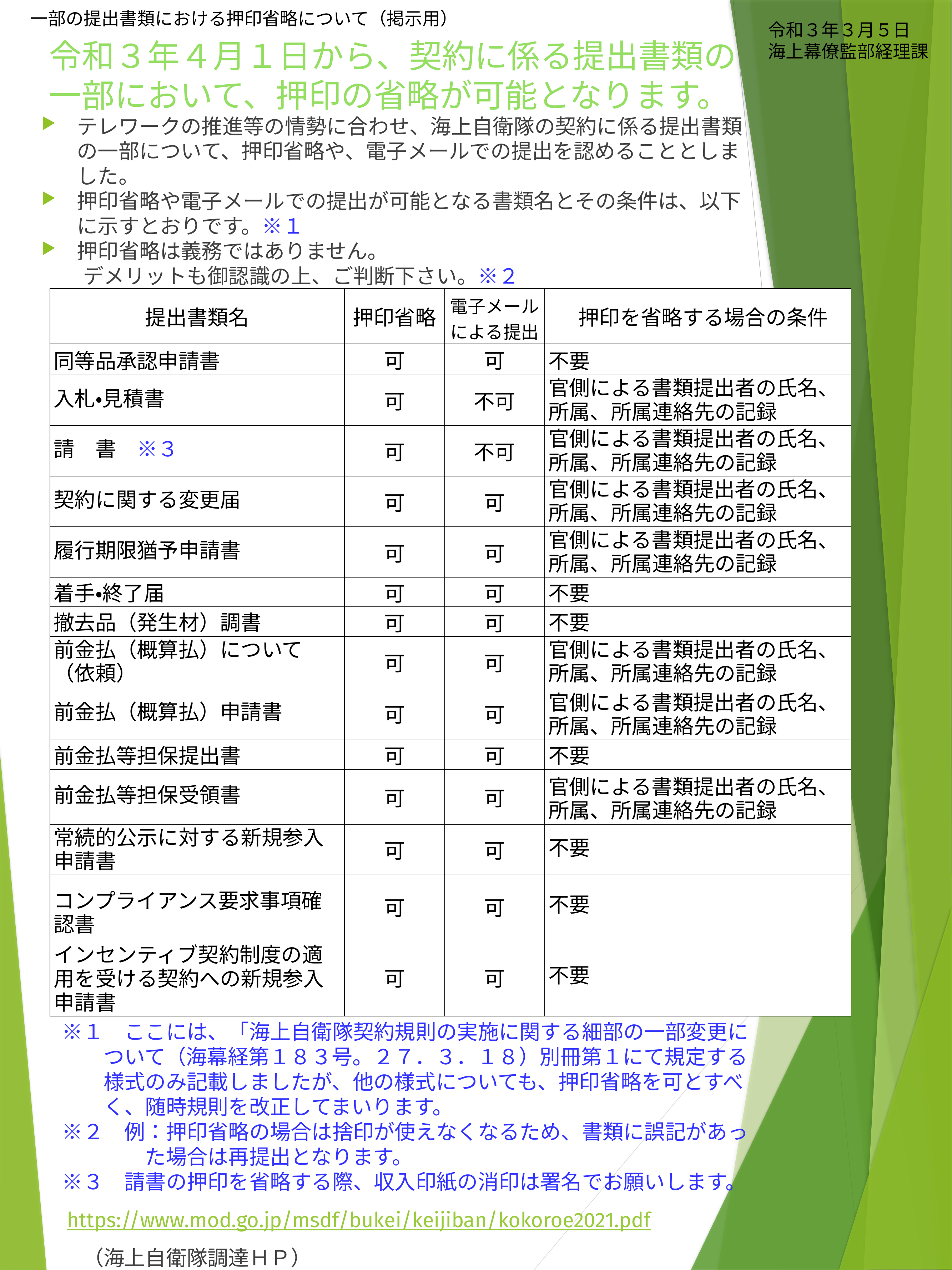

一部の提出書類における押印省略について（掲示用）
令和３年３月５日
海上幕僚監部経理課
# 令和３年４月１日から、契約に係る提出書類の一部において、押印の省略が可能となります。
テレワークの推進等の情勢に合わせ、海上自衛隊の契約に係る提出書類の一部について、押印省略や、電子メールでの提出を認めることとしました。
押印省略や電子メールでの提出が可能となる書類名とその条件は、以下に示すとおりです。※１
押印省略は義務ではありません。
　　デメリットも御認識の上、ご判断下さい。※２

　※１　ここには、「海上自衛隊契約規則の実施に関する細部の一部変更に
　　　ついて（海幕経第１８３号。２７．３．１８）別冊第１にて規定する
　　　様式のみ記載しましたが、他の様式についても、押印省略を可とすべ
　　　く、随時規則を改正してまいります。
　※２　例：押印省略の場合は捨印が使えなくなるため、書類に誤記があっ
　　　　　た場合は再提出となります。
　※３　請書の押印を省略する際、収入印紙の消印は署名でお願いします。
　https://www.mod.go.jp/msdf/bukei/keijiban/kokoroe2021.pdf
　　（海上自衛隊調達ＨＰ）

| 提出書類名 | 押印省略 | 電子メール による提出 | 押印を省略する場合の条件 |
| --- | --- | --- | --- |
| 同等品承認申請書 | 可 | 可 | 不要 |
| 入札・見積書 | 可 | 不可 | 官側による書類提出者の氏名、所属、所属連絡先の記録 |
| 請　書　※３ | 可 | 不可 | 官側による書類提出者の氏名、所属、所属連絡先の記録 |
| 契約に関する変更届 | 可 | 可 | 官側による書類提出者の氏名、所属、所属連絡先の記録 |
| 履行期限猶予申請書 | 可 | 可 | 官側による書類提出者の氏名、所属、所属連絡先の記録 |
| 着手・終了届 | 可 | 可 | 不要 |
| 撤去品（発生材）調書 | 可 | 可 | 不要 |
| 前金払（概算払）について（依頼） | 可 | 可 | 官側による書類提出者の氏名、所属、所属連絡先の記録 |
| 前金払（概算払）申請書 | 可 | 可 | 官側による書類提出者の氏名、所属、所属連絡先の記録 |
| 前金払等担保提出書 | 可 | 可 | 不要 |
| 前金払等担保受領書 | 可 | 可 | 官側による書類提出者の氏名、所属、所属連絡先の記録 |
| 常続的公示に対する新規参入申請書 | 可 | 可 | 不要 |
| コンプライアンス要求事項確認書 | 可 | 可 | 不要 |
| インセンティブ契約制度の適用を受ける契約への新規参入申請書 | 可 | 可 | 不要 |